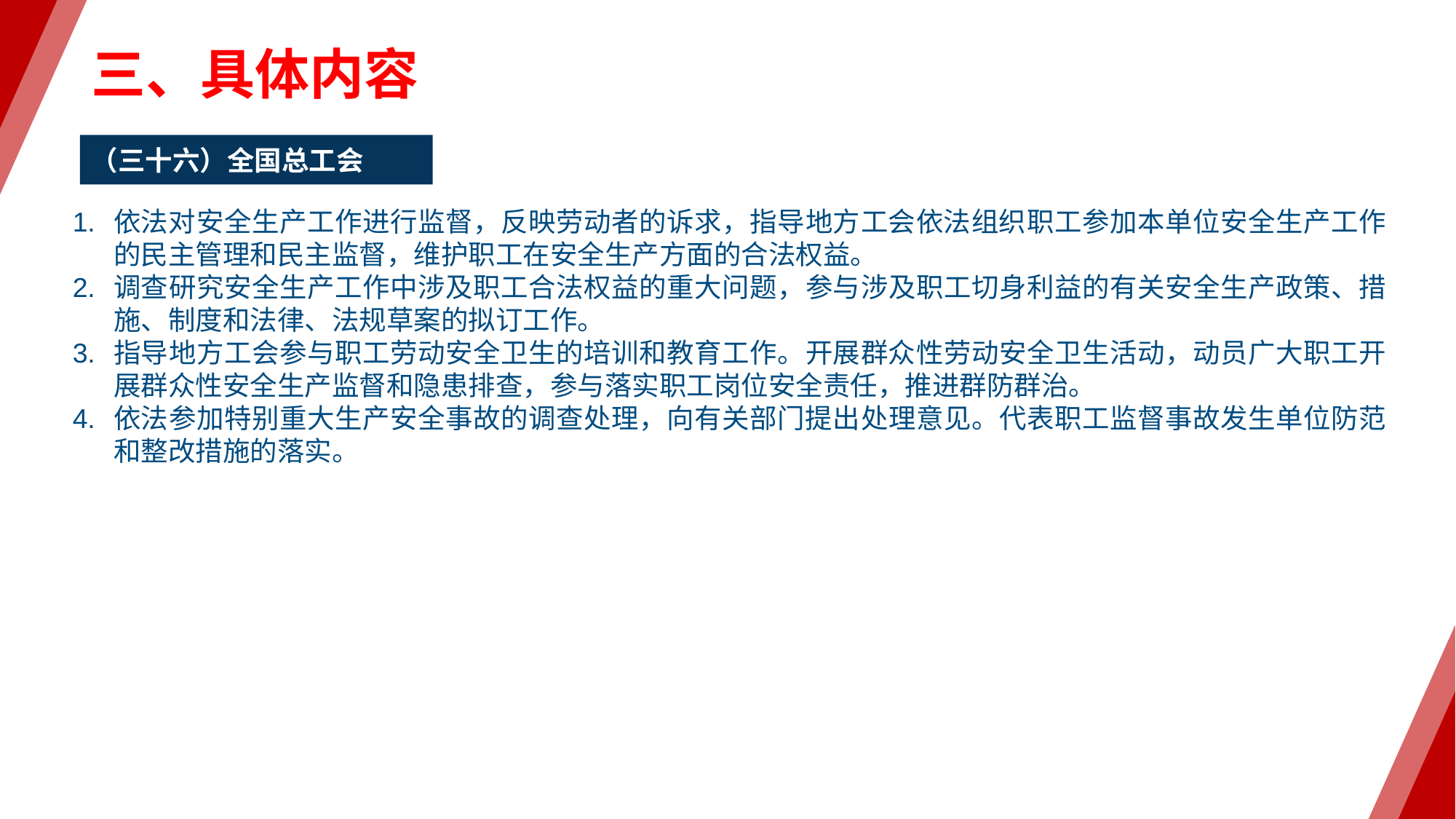

三、具体内容
（三十六）全国总工会
依法对安全生产工作进行监督，反映劳动者的诉求，指导地方工会依法组织职工参加本单位安全生产工作的民主管理和民主监督，维护职工在安全生产方面的合法权益。
调查研究安全生产工作中涉及职工合法权益的重大问题，参与涉及职工切身利益的有关安全生产政策、措施、制度和法律、法规草案的拟订工作。
指导地方工会参与职工劳动安全卫生的培训和教育工作。开展群众性劳动安全卫生活动，动员广大职工开展群众性安全生产监督和隐患排查，参与落实职工岗位安全责任，推进群防群治。
依法参加特别重大生产安全事故的调查处理，向有关部门提出处理意见。代表职工监督事故发生单位防范和整改措施的落实。